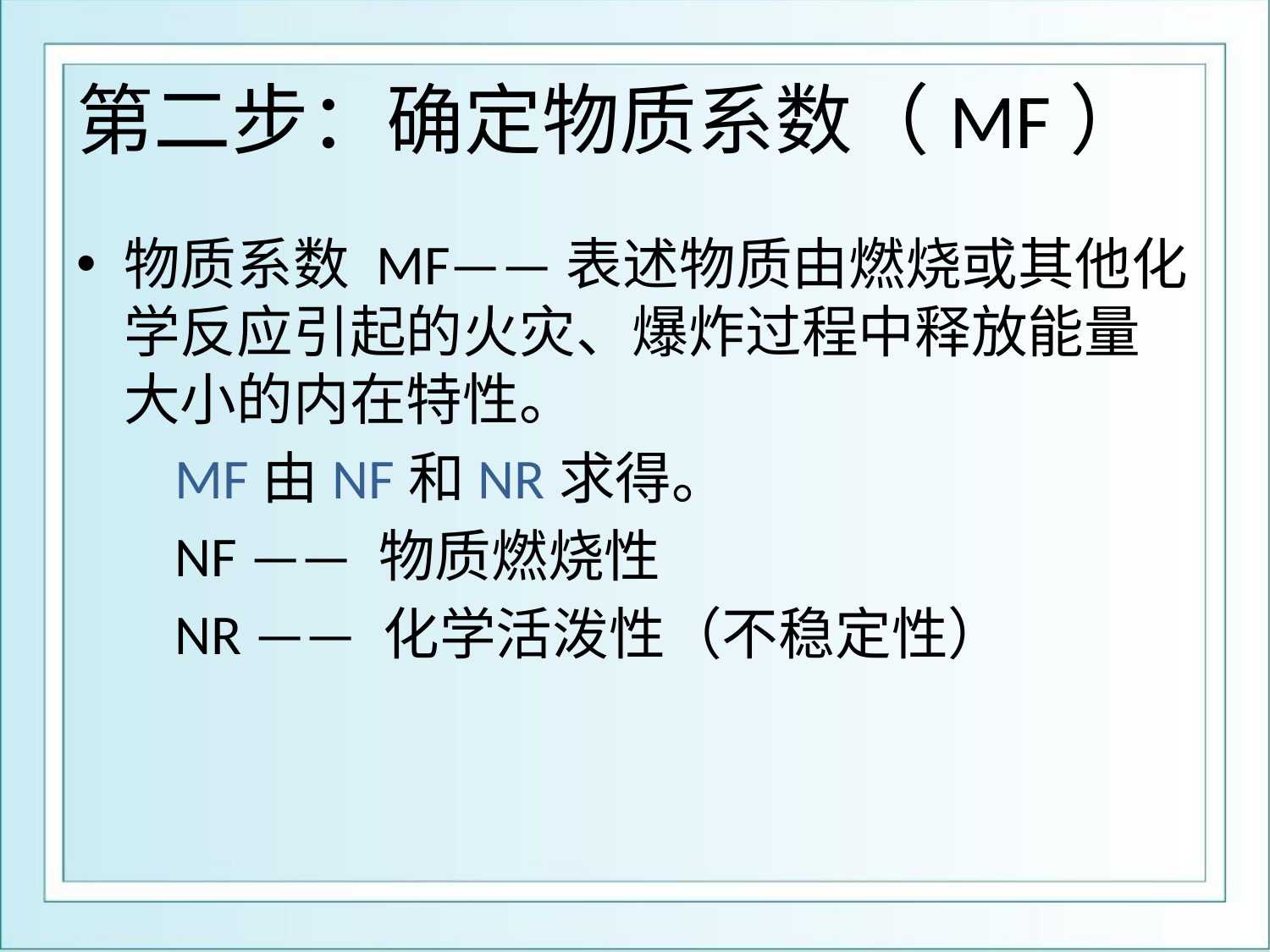

# 第二步：确定物质系数（MF）
物质系数 MF——表述物质由燃烧或其他化学反应引起的火灾、爆炸过程中释放能量大小的内在特性。
     MF由NF和NR求得。
     NF —— 物质燃烧性
     NR —— 化学活泼性（不稳定性）